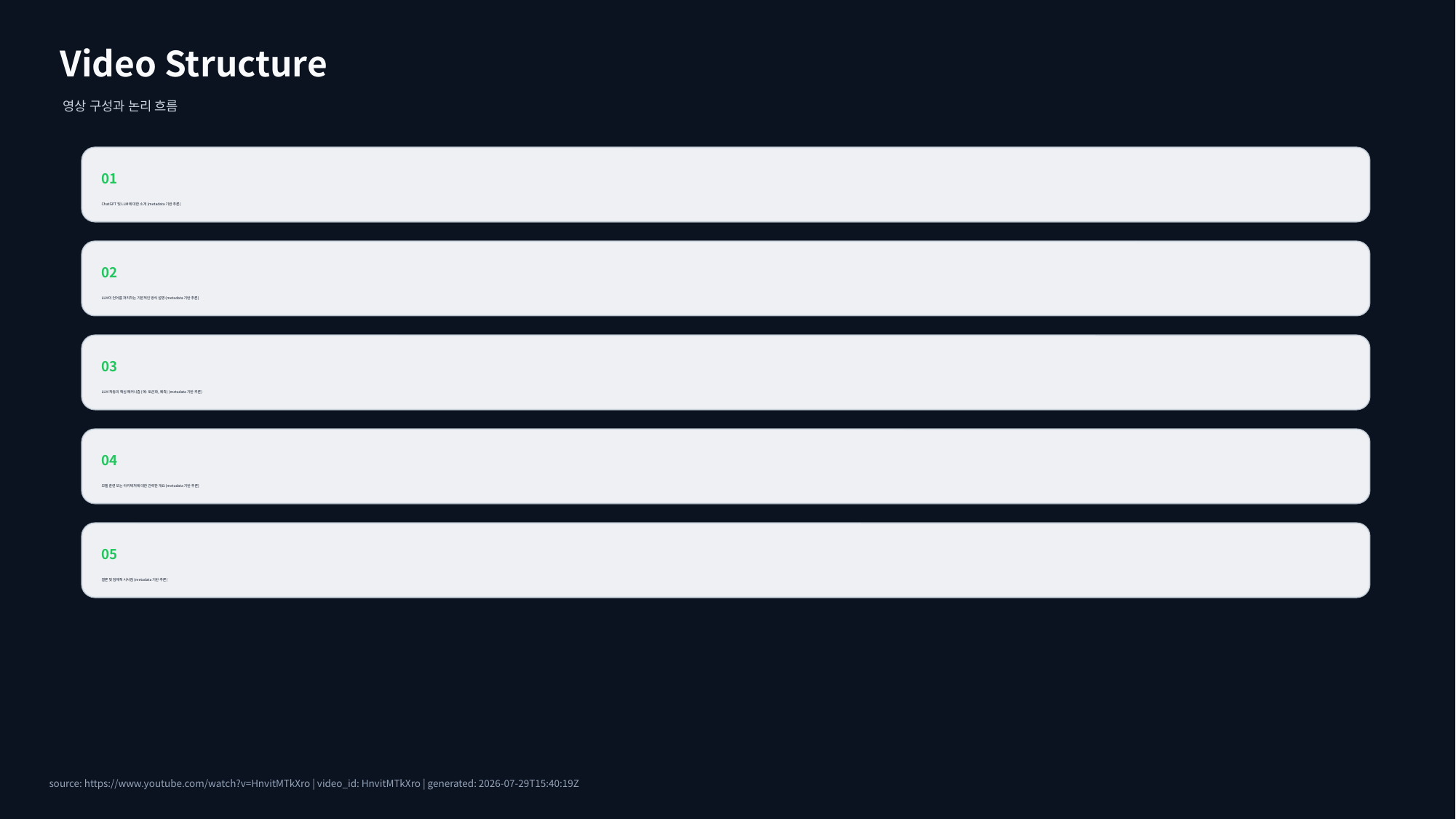

Video Structure
영상 구성과 논리 흐름

01
ChatGPT 및 LLM에 대한 소개 (metadata 기반 추론)

02
LLM이 언어를 처리하는 기본적인 방식 설명 (metadata 기반 추론)

03
LLM 작동의 핵심 메커니즘 (예: 토큰화, 예측) (metadata 기반 추론)

04
모델 훈련 또는 아키텍처에 대한 간략한 개요 (metadata 기반 추론)

05
결론 및 잠재적 시사점 (metadata 기반 추론)
source: https://www.youtube.com/watch?v=HnvitMTkXro | video_id: HnvitMTkXro | generated: 2026-07-29T15:40:19Z